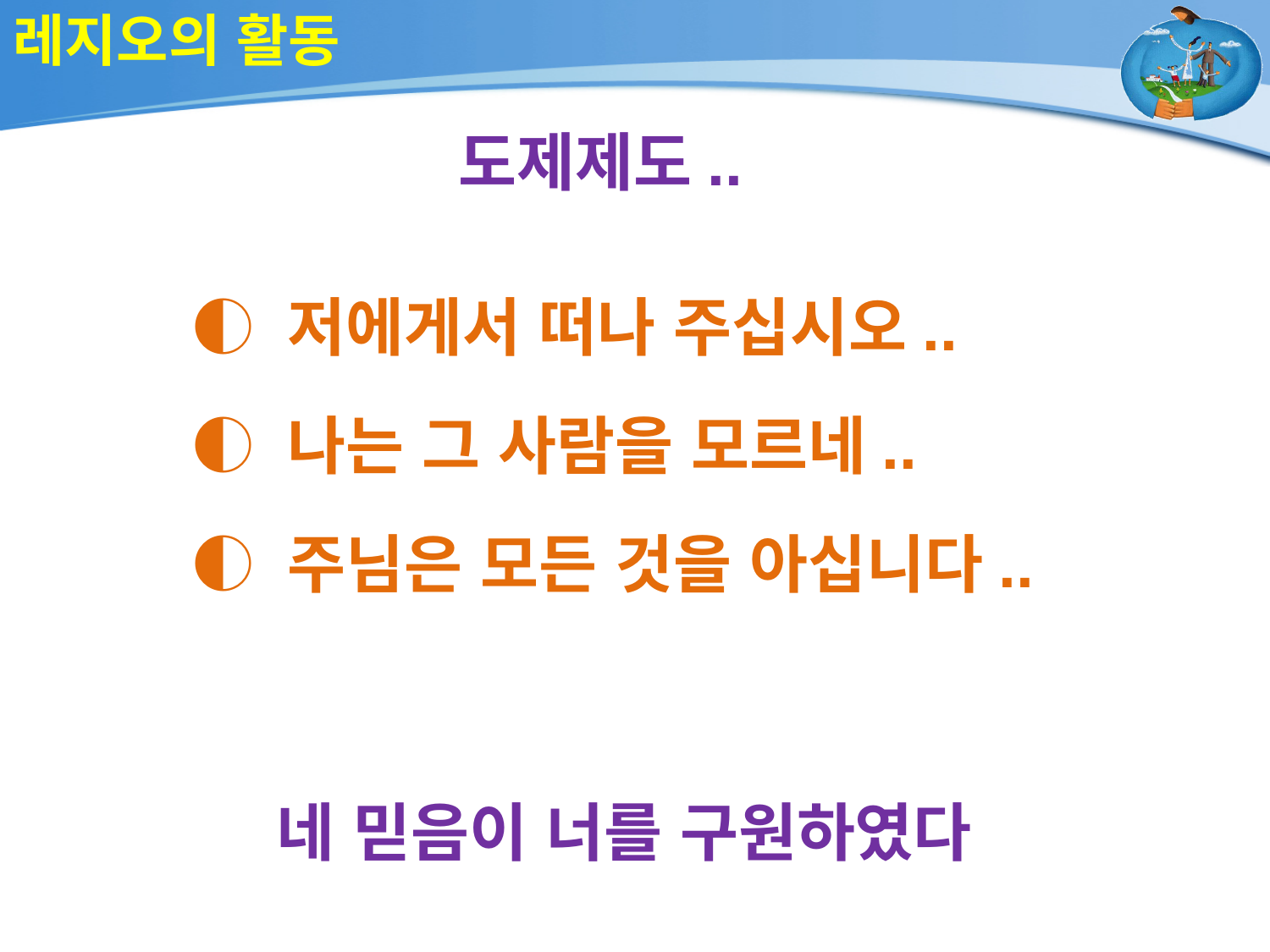

# 레지오의 활동
도제제도..
 ◐ 저에게서 떠나 주십시오..

 ◐ 나는 그 사람을 모르네..

 ◐ 주님은 모든 것을 아십니다..

 네 믿음이 너를 구원하였다